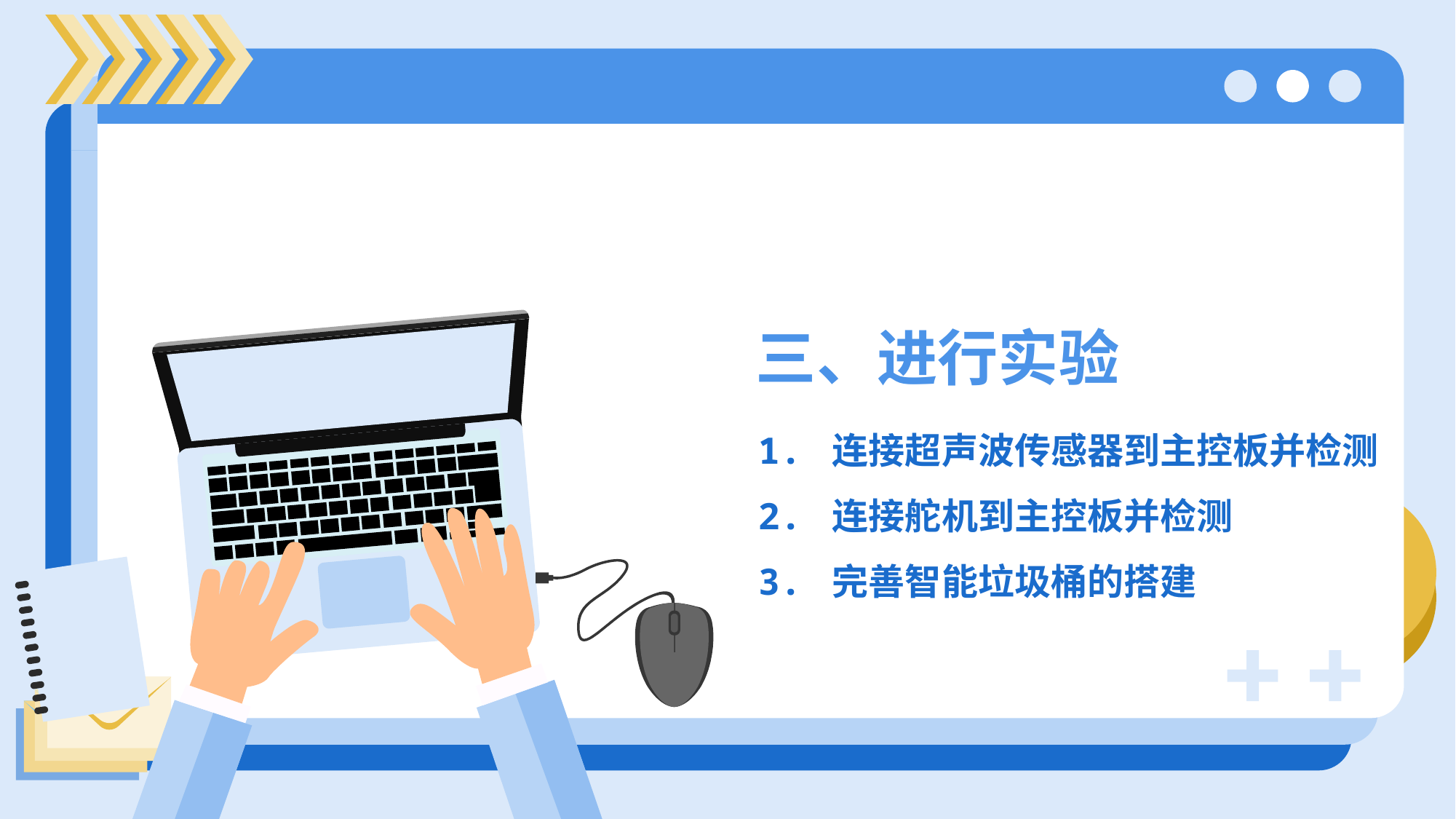

# 三、进行实验

1. 连接超声波传感器到主控板并检测
2. 连接舵机到主控板并检测
3. 完善智能垃圾桶的搭建